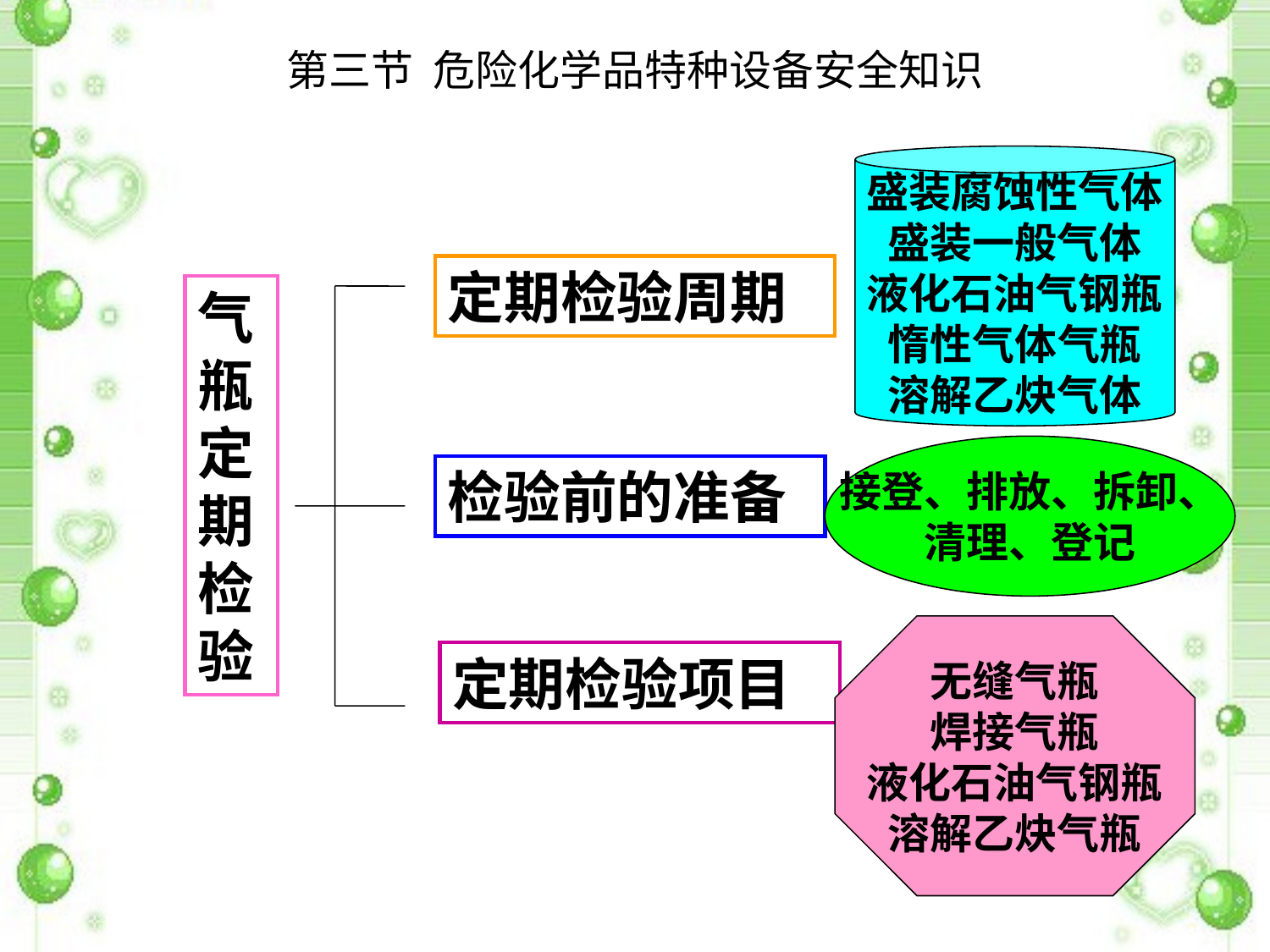

# 第三节  危险化学品特种设备安全知识
盛装腐蚀性气体
盛装一般气体
液化石油气钢瓶
惰性气体气瓶
溶解乙炔气体
定期检验周期
气瓶定期检验

接登、排放、拆卸、
清理、登记
检验前的准备
无缝气瓶
焊接气瓶
液化石油气钢瓶
溶解乙炔气瓶
定期检验项目